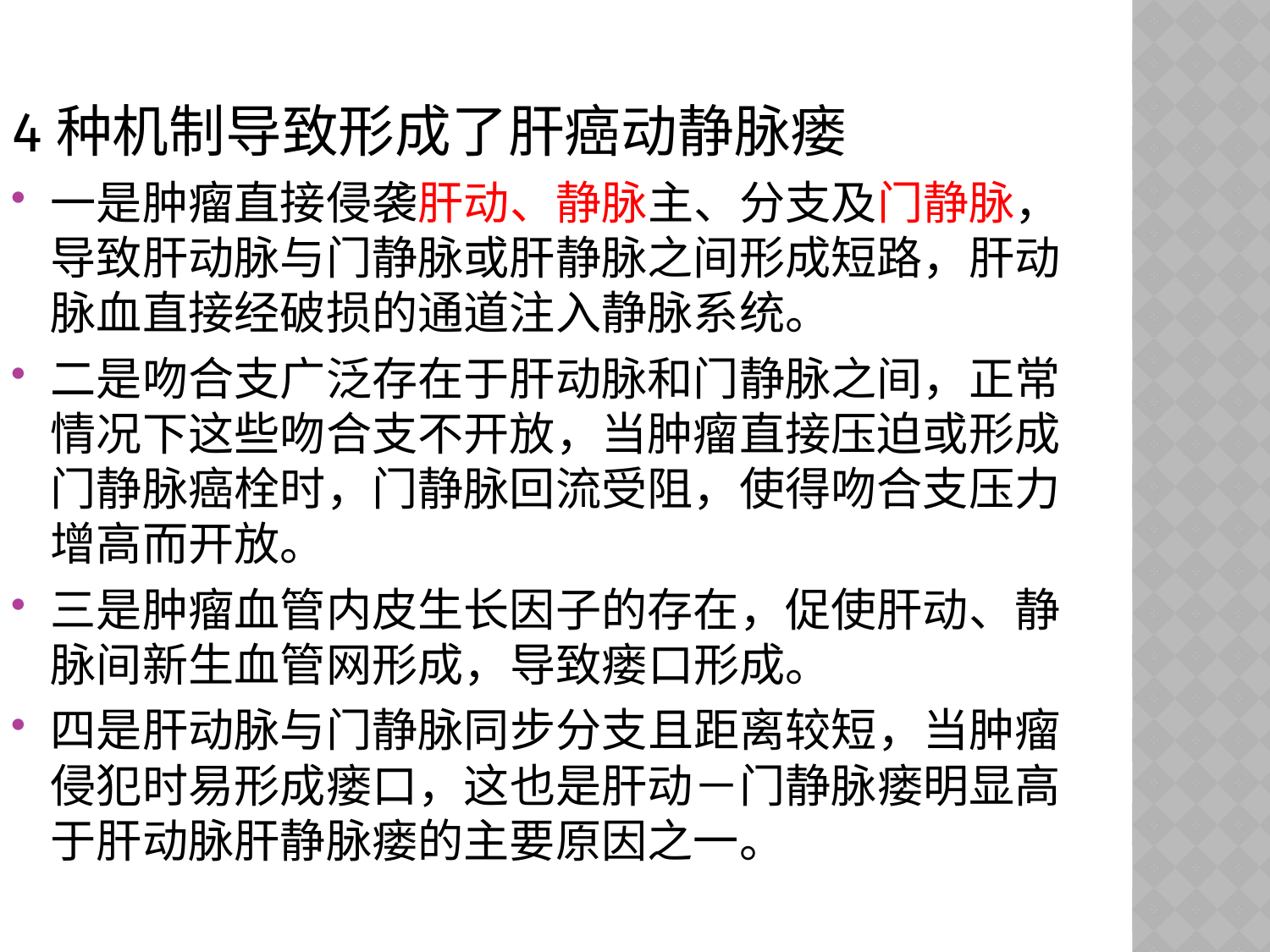

4种机制导致形成了肝癌动静脉瘘
一是肿瘤直接侵袭肝动、静脉主、分支及门静脉，导致肝动脉与门静脉或肝静脉之间形成短路，肝动脉血直接经破损的通道注入静脉系统。
二是吻合支广泛存在于肝动脉和门静脉之间，正常情况下这些吻合支不开放，当肿瘤直接压迫或形成门静脉癌栓时，门静脉回流受阻，使得吻合支压力增高而开放。
三是肿瘤血管内皮生长因子的存在，促使肝动、静脉间新生血管网形成，导致瘘口形成。
四是肝动脉与门静脉同步分支且距离较短，当肿瘤侵犯时易形成瘘口，这也是肝动－门静脉瘘明显高于肝动脉肝静脉瘘的主要原因之一。